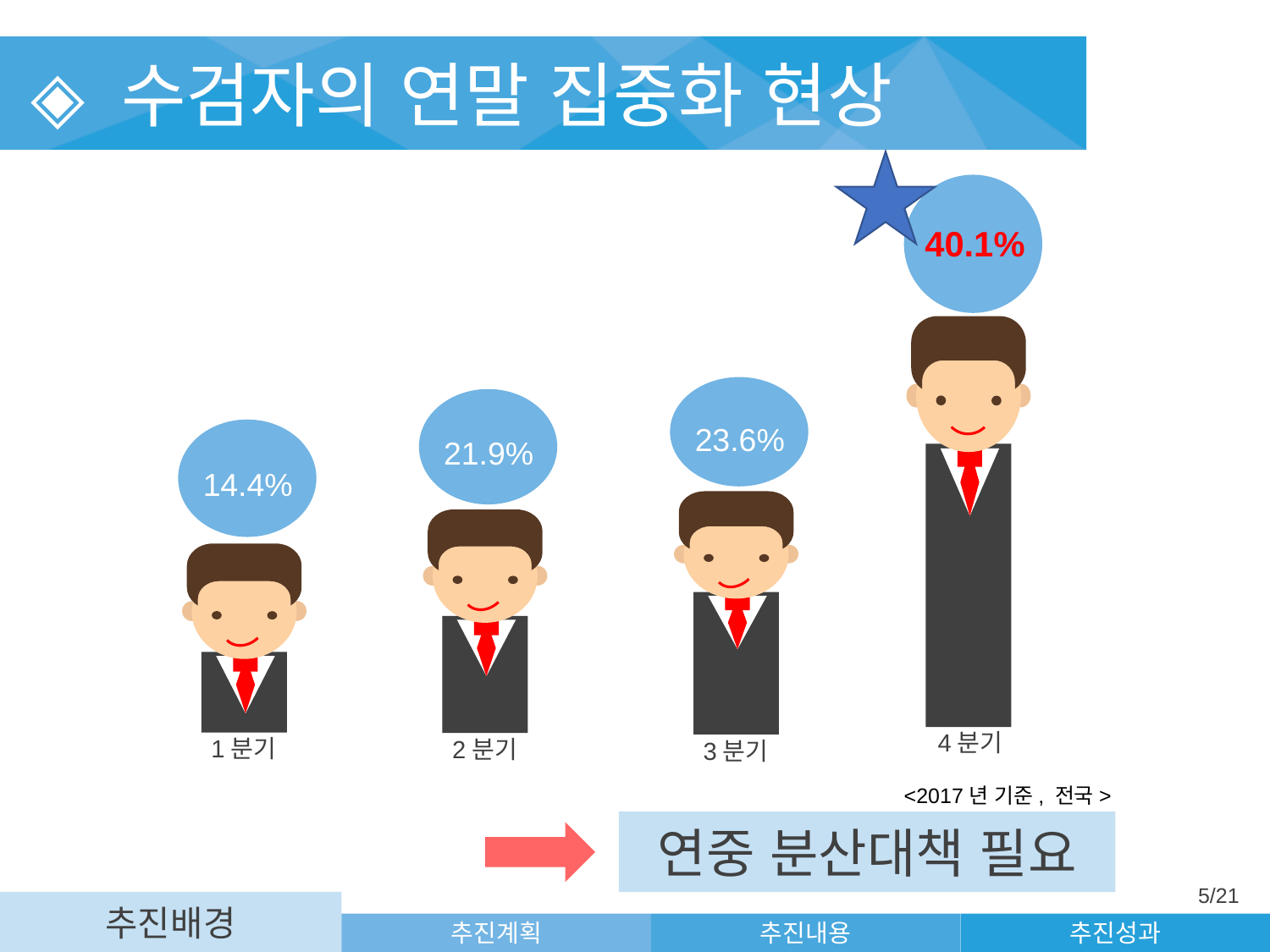

◈ 수검자의 연말 집중화 현상

40.1%

4분기

23.6%

3분기

21.9%

2분기

14.4%

1분기
<2017년 기준, 전국>
연중 분산대책 필요

5/21
추진배경
추진계획
추진내용
추진성과